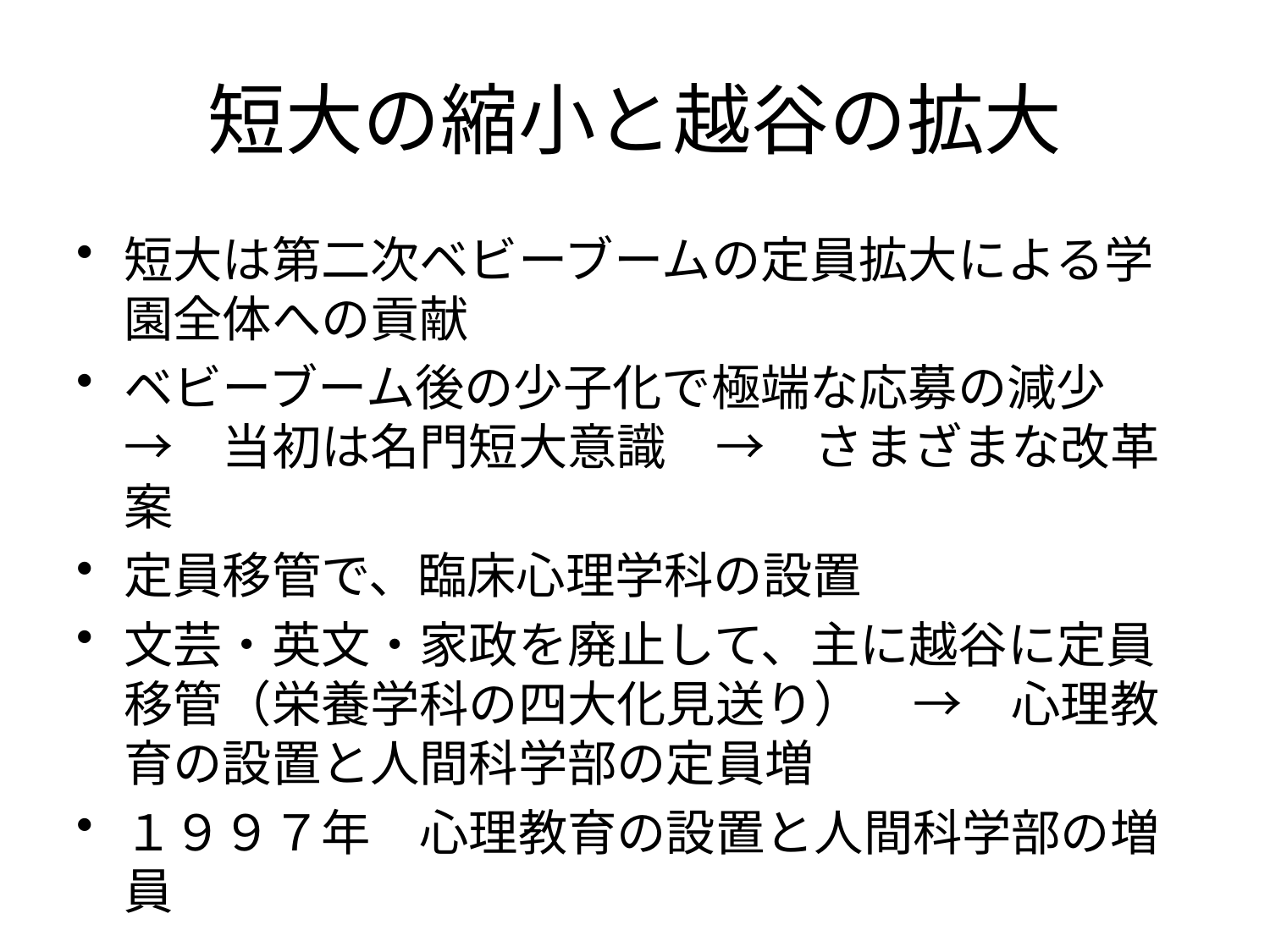

# 短大の縮小と越谷の拡大
短大は第二次ベビーブームの定員拡大による学園全体への貢献
ベビーブーム後の少子化で極端な応募の減少　→　当初は名門短大意識　→　さまざまな改革案
定員移管で、臨床心理学科の設置
文芸・英文・家政を廃止して、主に越谷に定員移管（栄養学科の四大化見送り）　→　心理教育の設置と人間科学部の定員増
１９９７年　心理教育の設置と人間科学部の増員